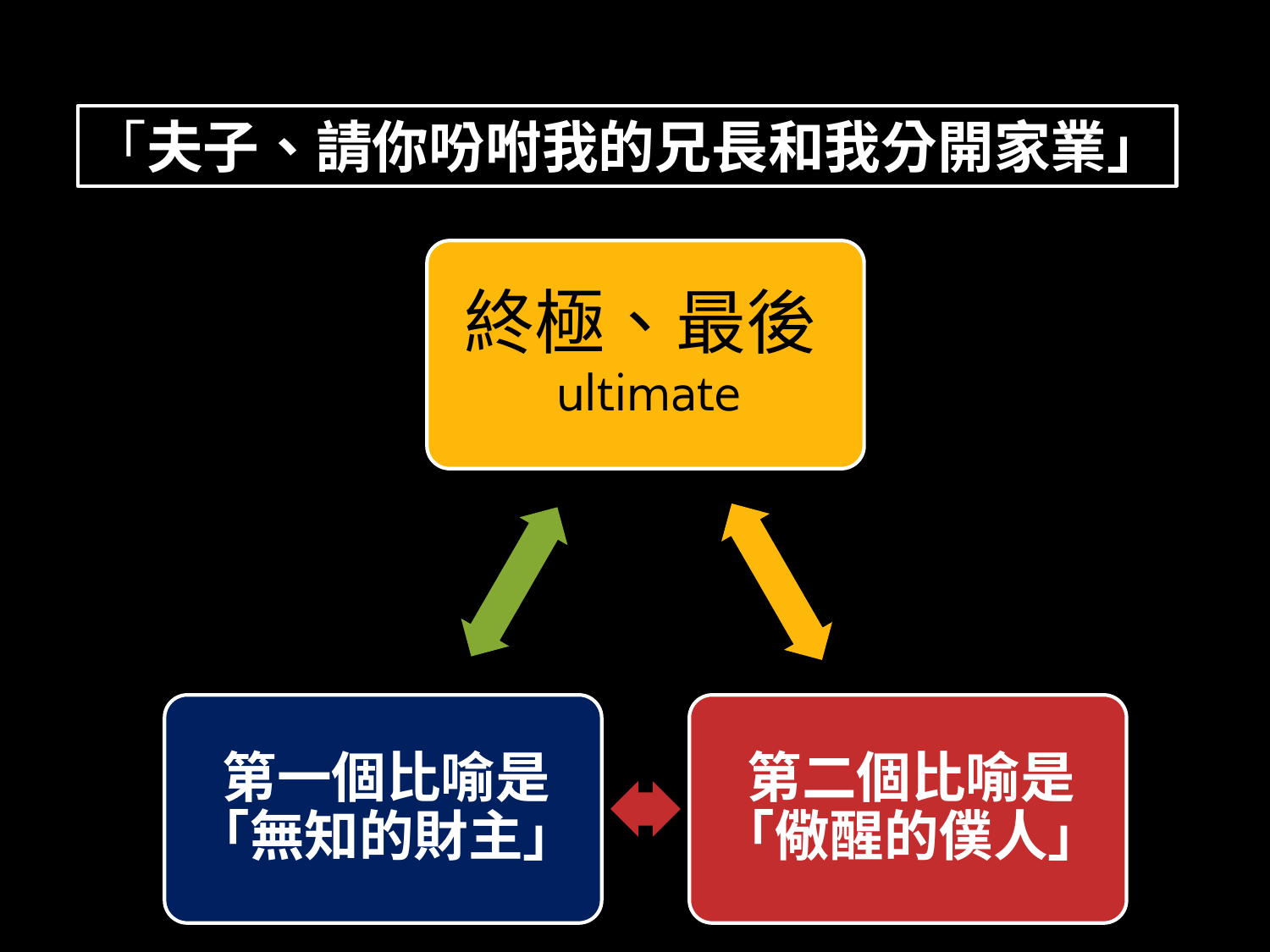

「夫子、請你吩咐我的兄長和我分開家業」
終極、最後ultimate

第二個比喻是「儆醒的僕人」

第一個比喻是「無知的財主」